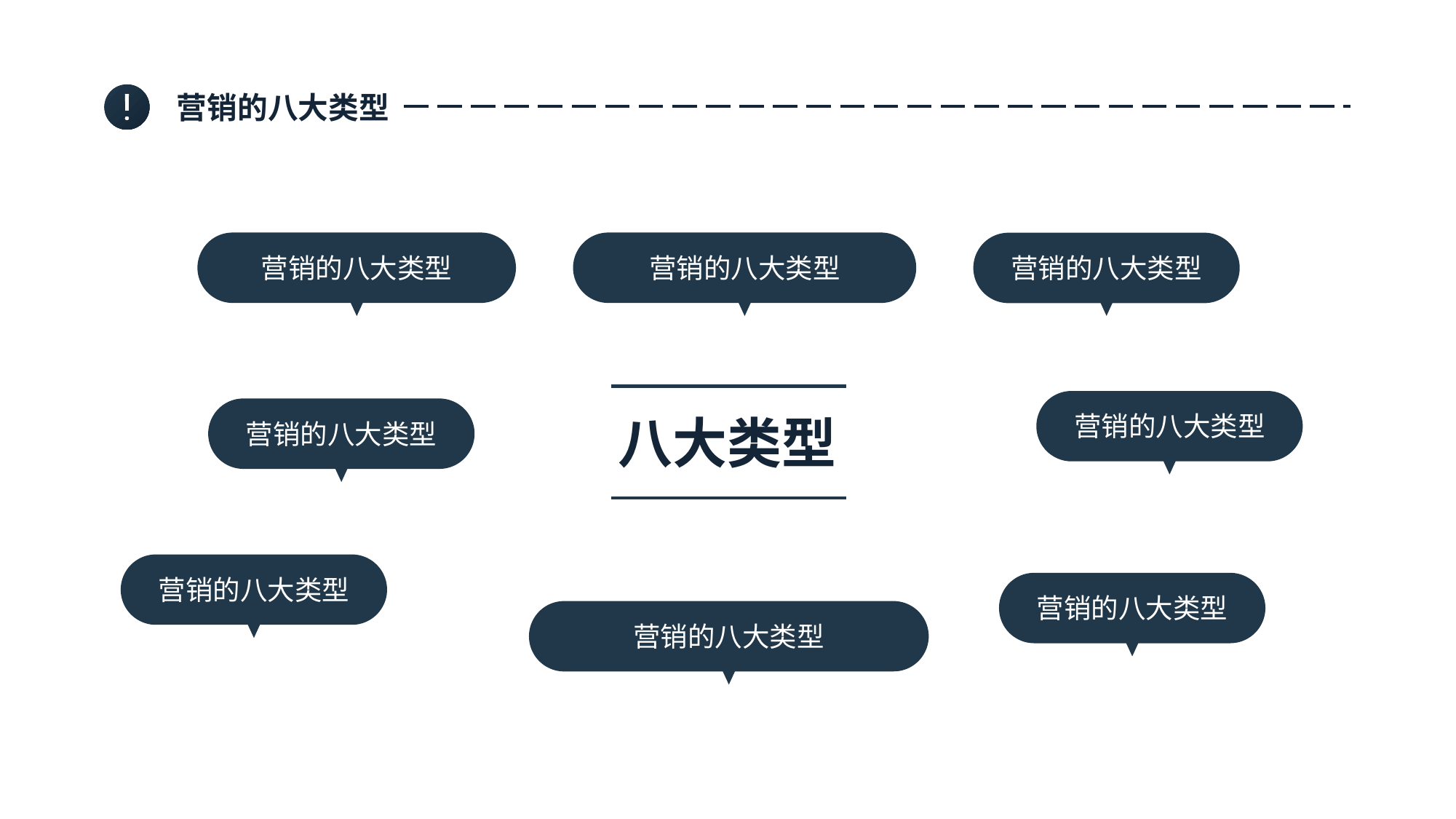

营销的八大类型

营销的八大类型

营销的八大类型

营销的八大类型

八大类型

营销的八大类型

营销的八大类型

营销的八大类型

营销的八大类型

营销的八大类型